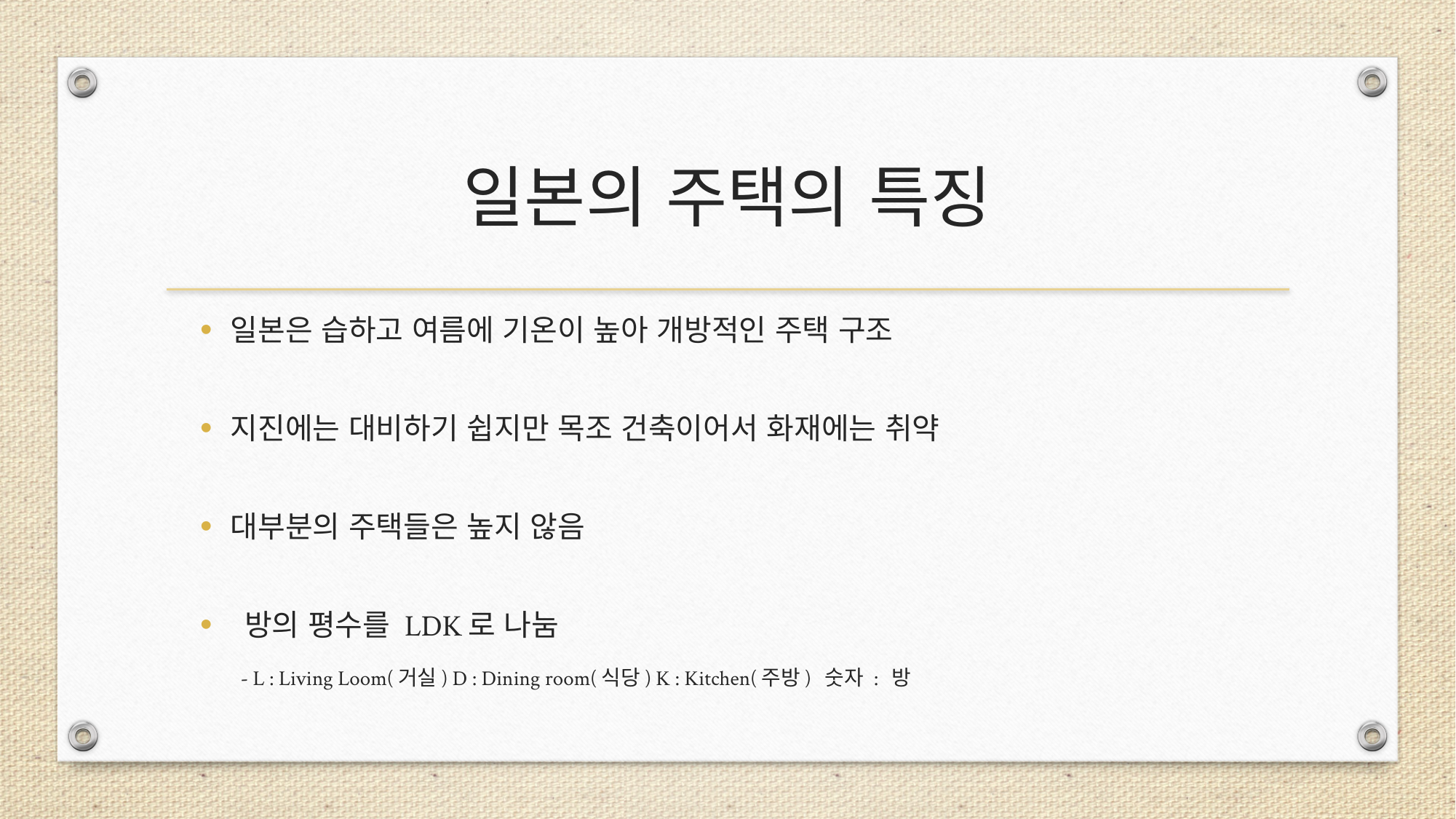

# 일본의 주택의 특징
일본은 습하고 여름에 기온이 높아 개방적인 주택 구조

지진에는 대비하기 쉽지만 목조 건축이어서 화재에는 취약

대부분의 주택들은 높지 않음

 방의 평수를 LDK로 나눔
      - L : Living Loom(거실) D : Dining room(식당) K : Kitchen(주방)  숫자 :  방